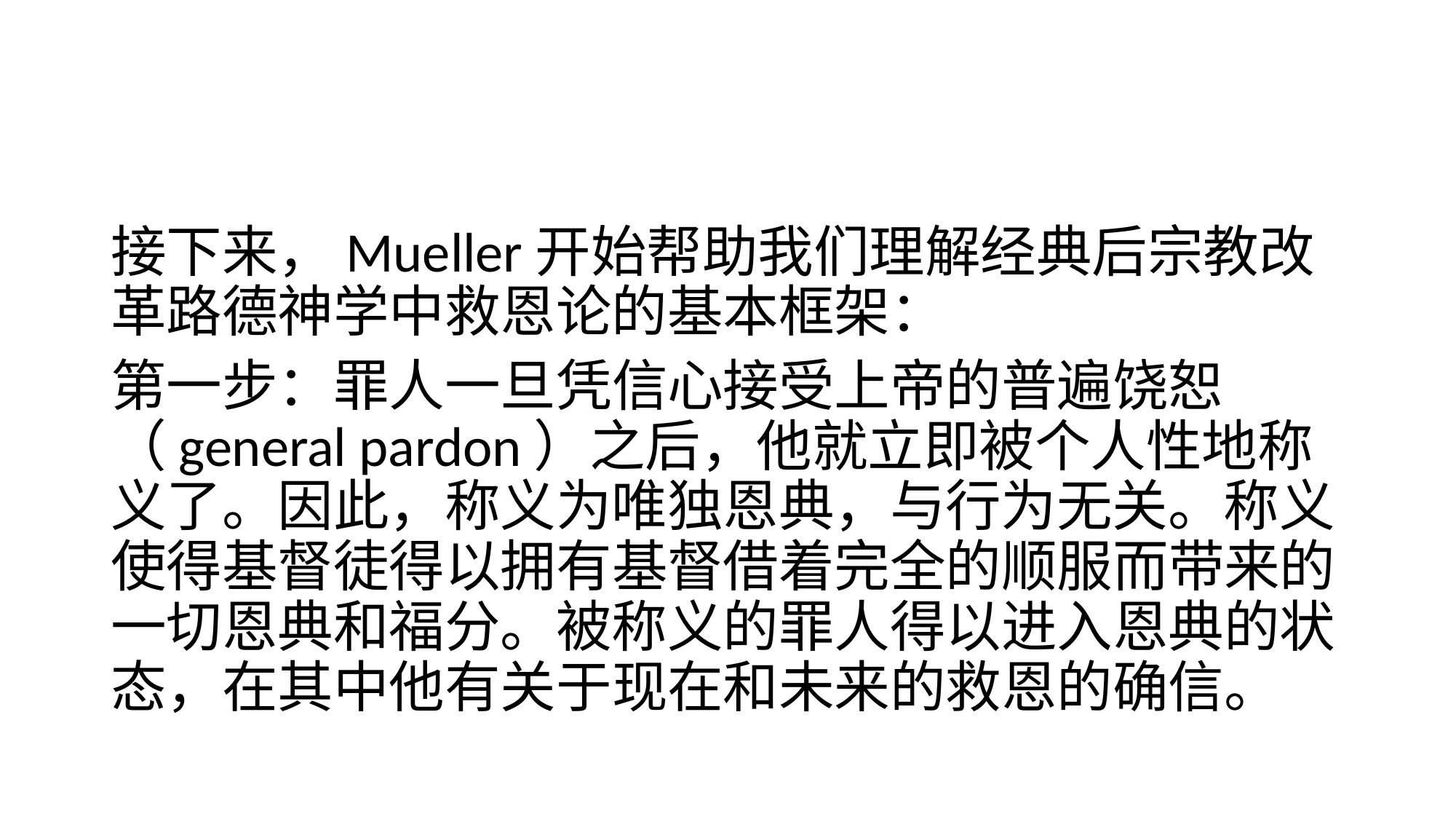

#
接下来，Mueller开始帮助我们理解经典后宗教改革路德神学中救恩论的基本框架：
第一步：罪人一旦凭信心接受上帝的普遍饶恕（general pardon）之后，他就立即被个人性地称义了。因此，称义为唯独恩典，与行为无关。称义使得基督徒得以拥有基督借着完全的顺服而带来的一切恩典和福分。被称义的罪人得以进入恩典的状态，在其中他有关于现在和未来的救恩的确信。